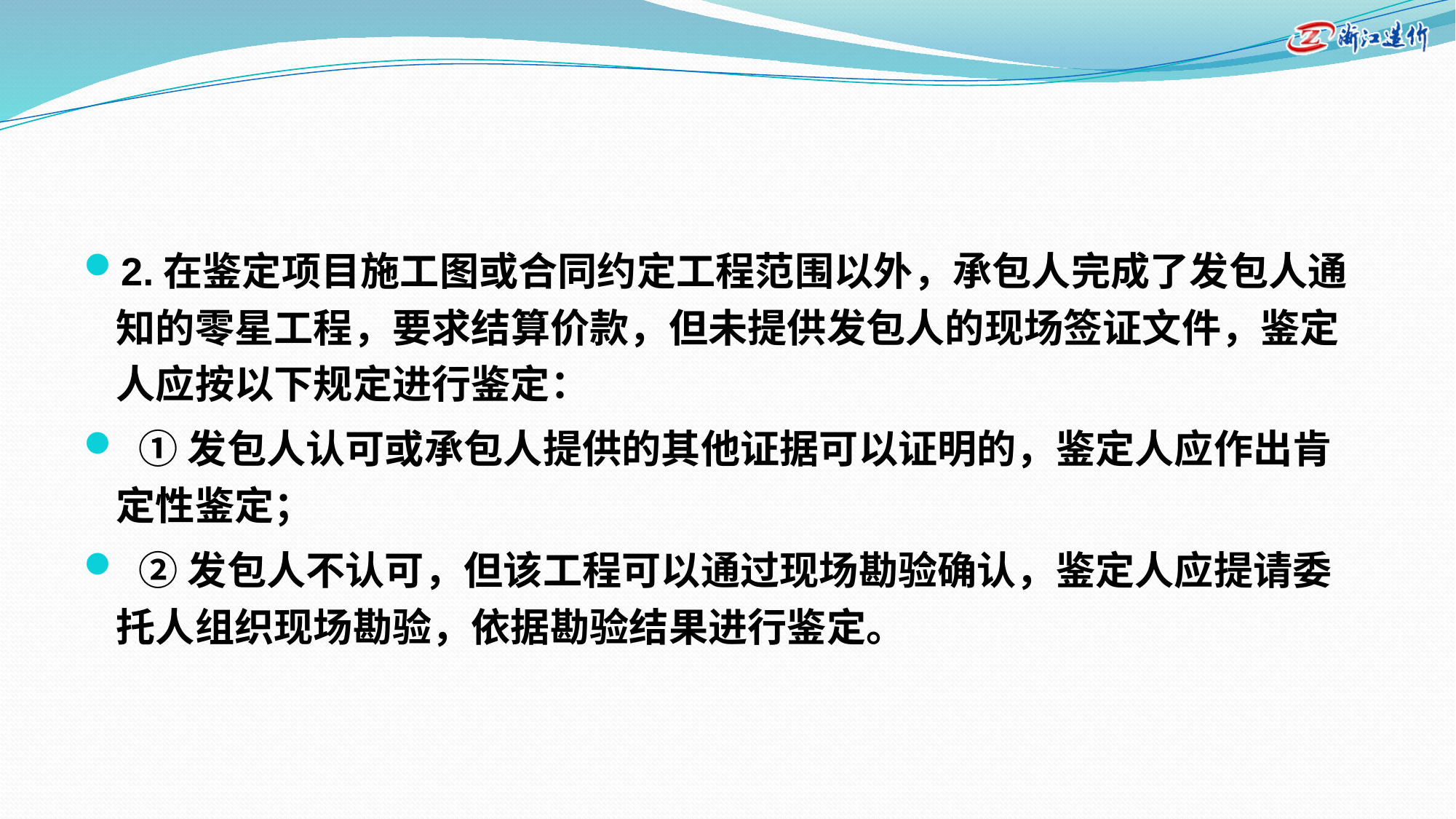

#
2.在鉴定项目施工图或合同约定工程范围以外，承包人完成了发包人通知的零星工程，要求结算价款，但未提供发包人的现场签证文件，鉴定人应按以下规定进行鉴定：
  ①发包人认可或承包人提供的其他证据可以证明的，鉴定人应作出肯定性鉴定；
  ②发包人不认可，但该工程可以通过现场勘验确认，鉴定人应提请委托人组织现场勘验，依据勘验结果进行鉴定。